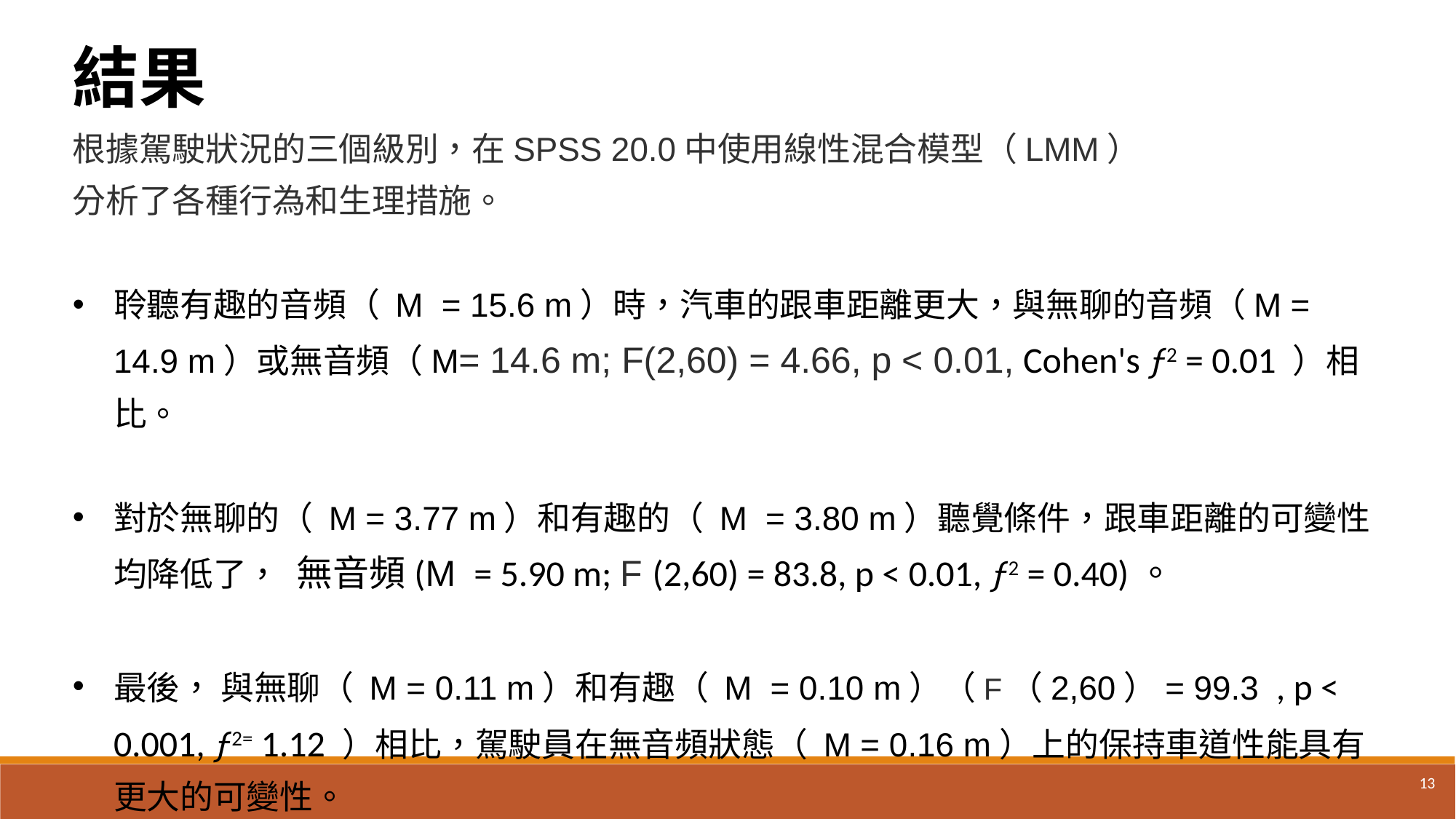

結果
根據駕駛狀況的三個級別，在SPSS 20.0中使用線性混合模型（LMM）
分析了各種行為和生理措施。

聆聽有趣的音頻（ M  = 15.6 m）時，汽車的跟車距離更大，與無聊的音頻（M = 14.9 m）或無音頻（M= 14.6 m; F(2,60) = 4.66, p < 0.01, Cohen's ƒ2 = 0.01 ）相比。

對於無聊的（ M = 3.77 m）和有趣的（ M  = 3.80 m）聽覺條件，跟車距離的可變性均降低了，  無音頻(M  = 5.90 m; F (2,60) = 83.8, p < 0.01, ƒ2 = 0.40)。

最後， 與無聊（ M = 0.11 m）和有趣（ M  = 0.10 m）（F（2,60）= 99.3  , p < 0.001, ƒ2= 1.12 ）相比，駕駛員在無音頻狀態（ M = 0.16 m）上的保持車道性能具有更大的可變性。

13